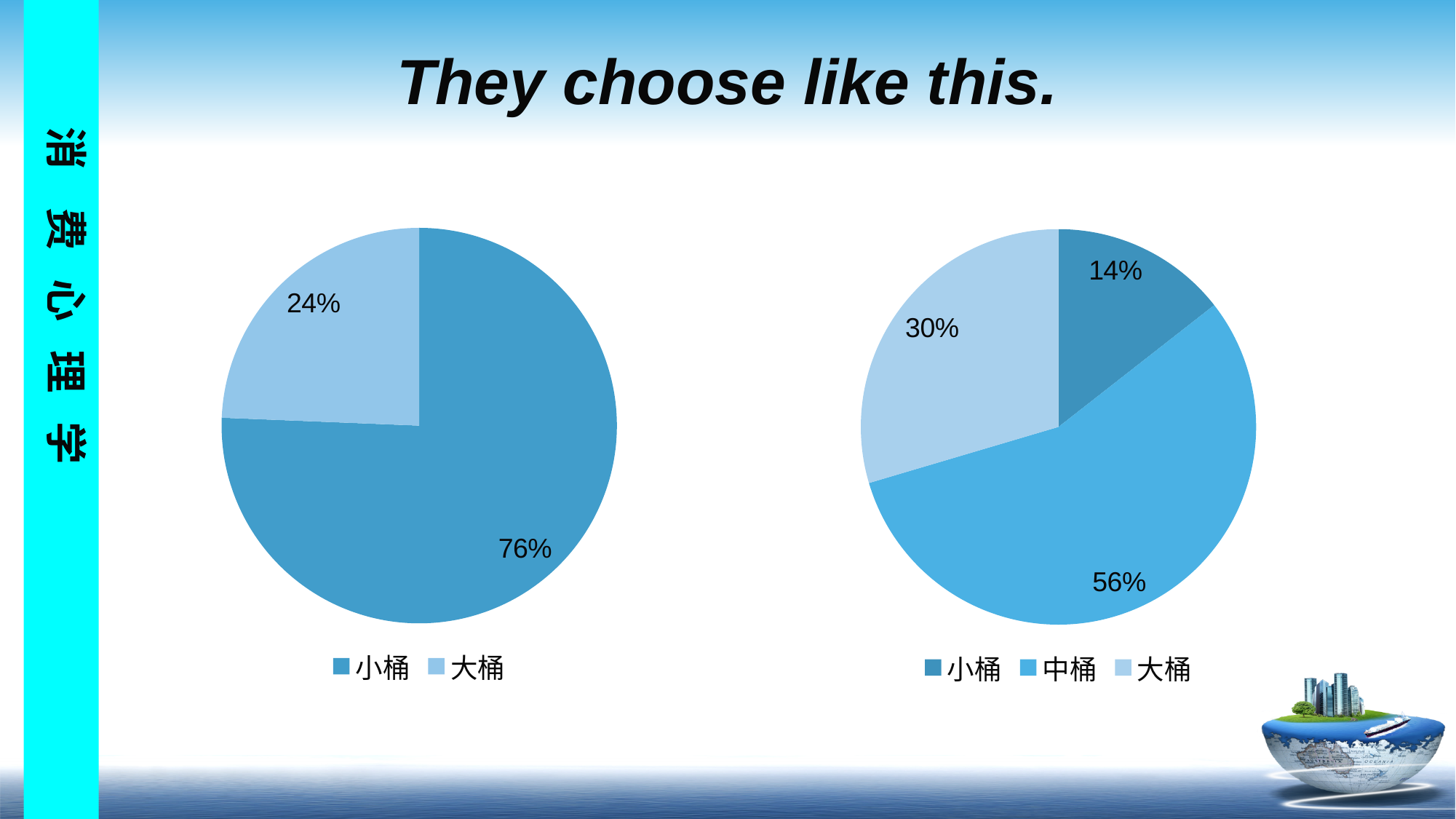

# They choose like this.

### Chart

| Category | 列1 |
|---|---|
| 小桶 | 83.2 |
| 大桶 | 26.8 |

### Chart

| Category | 列1 |
|---|---|
| 小桶 | 14.5 |
| 中桶 | 56.2 |
| 大桶 | 29.7 |